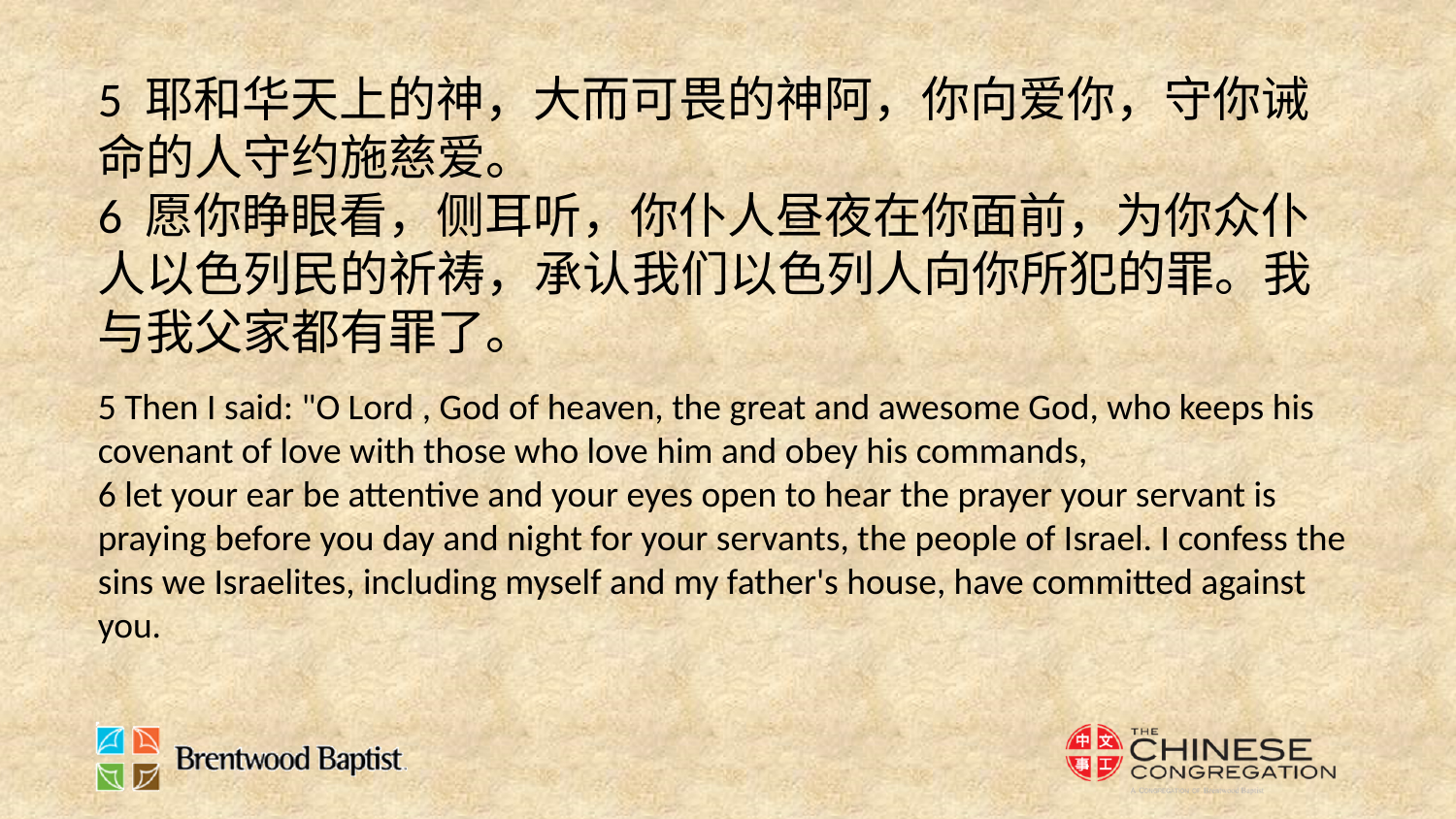

5 耶和华天上的神，大而可畏的神阿，你向爱你，守你诫命的人守约施慈爱。
6 愿你睁眼看，侧耳听，你仆人昼夜在你面前，为你众仆人以色列民的祈祷，承认我们以色列人向你所犯的罪。我与我父家都有罪了。

5 Then I said: "O Lord , God of heaven, the great and awesome God, who keeps his covenant of love with those who love him and obey his commands,
6 let your ear be attentive and your eyes open to hear the prayer your servant is praying before you day and night for your servants, the people of Israel. I confess the sins we Israelites, including myself and my father's house, have committed against you.